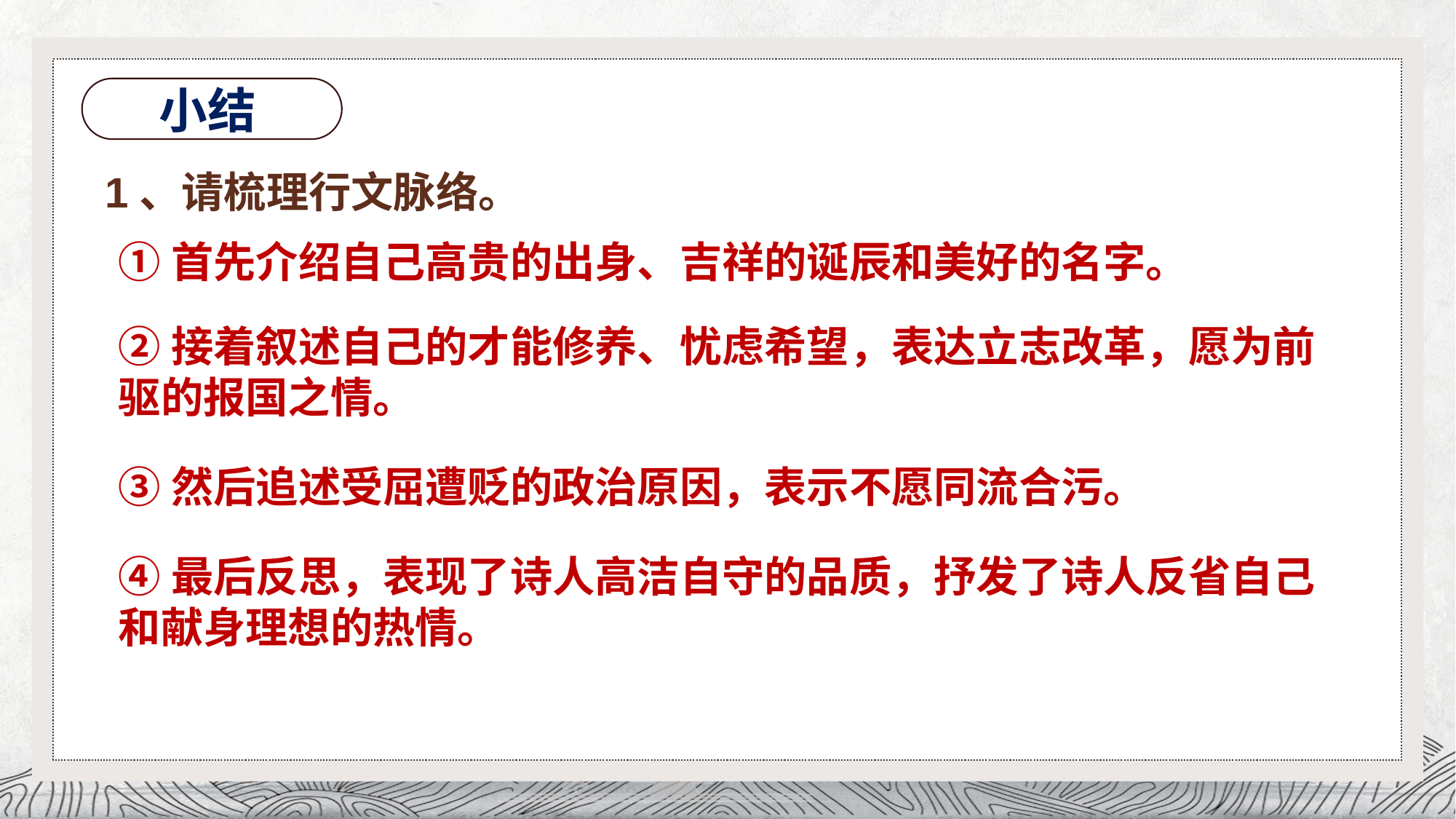

# 小结
1、请梳理行文脉络。
①首先介绍自己高贵的出身、吉祥的诞辰和美好的名字。
②接着叙述自己的才能修养、忧虑希望，表达立志改革，愿为前驱的报国之情。
③然后追述受屈遭贬的政治原因，表示不愿同流合污。
④最后反思，表现了诗人高洁自守的品质，抒发了诗人反省自己和献身理想的热情。